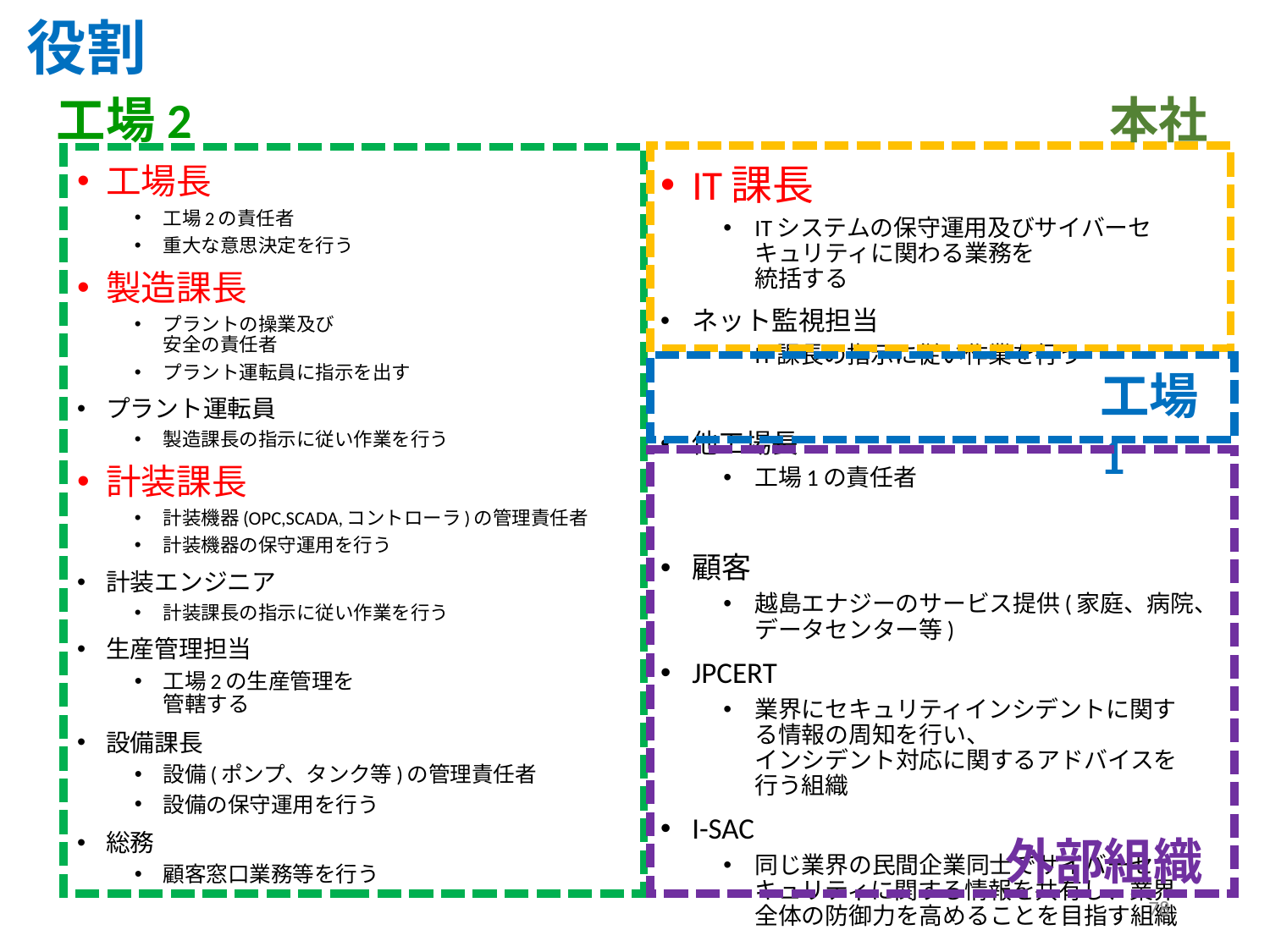

# 役割
工場2
本社

工場長
工場2の責任者
重大な意思決定を行う
製造課長
プラントの操業及び
安全の責任者
プラント運転員に指示を出す
プラント運転員
製造課長の指示に従い作業を行う
計装課長
計装機器(OPC,SCADA,コントローラ)の管理責任者
計装機器の保守運用を行う
計装エンジニア
計装課長の指示に従い作業を行う
生産管理担当
工場2の生産管理を
管轄する
設備課長
設備(ポンプ、タンク等)の管理責任者
設備の保守運用を行う
総務
顧客窓口業務等を行う

IT課長
ITシステムの保守運用及びサイバーセキュリティに関わる業務を
統括する
ネット監視担当
IT課長の指示に従い作業を行う

他工場長
工場1の責任者

顧客
越島エナジーのサービス提供(家庭、病院、データセンター等)
JPCERT
業界にセキュリティインシデントに関する情報の周知を行い、
インシデント対応に関するアドバイスを行う組織
I-SAC
同じ業界の民間企業同士でサイバーセキュリティに関する情報を共有し、業界全体の防御力を高めることを目指す組織

工場1

外部組織
78